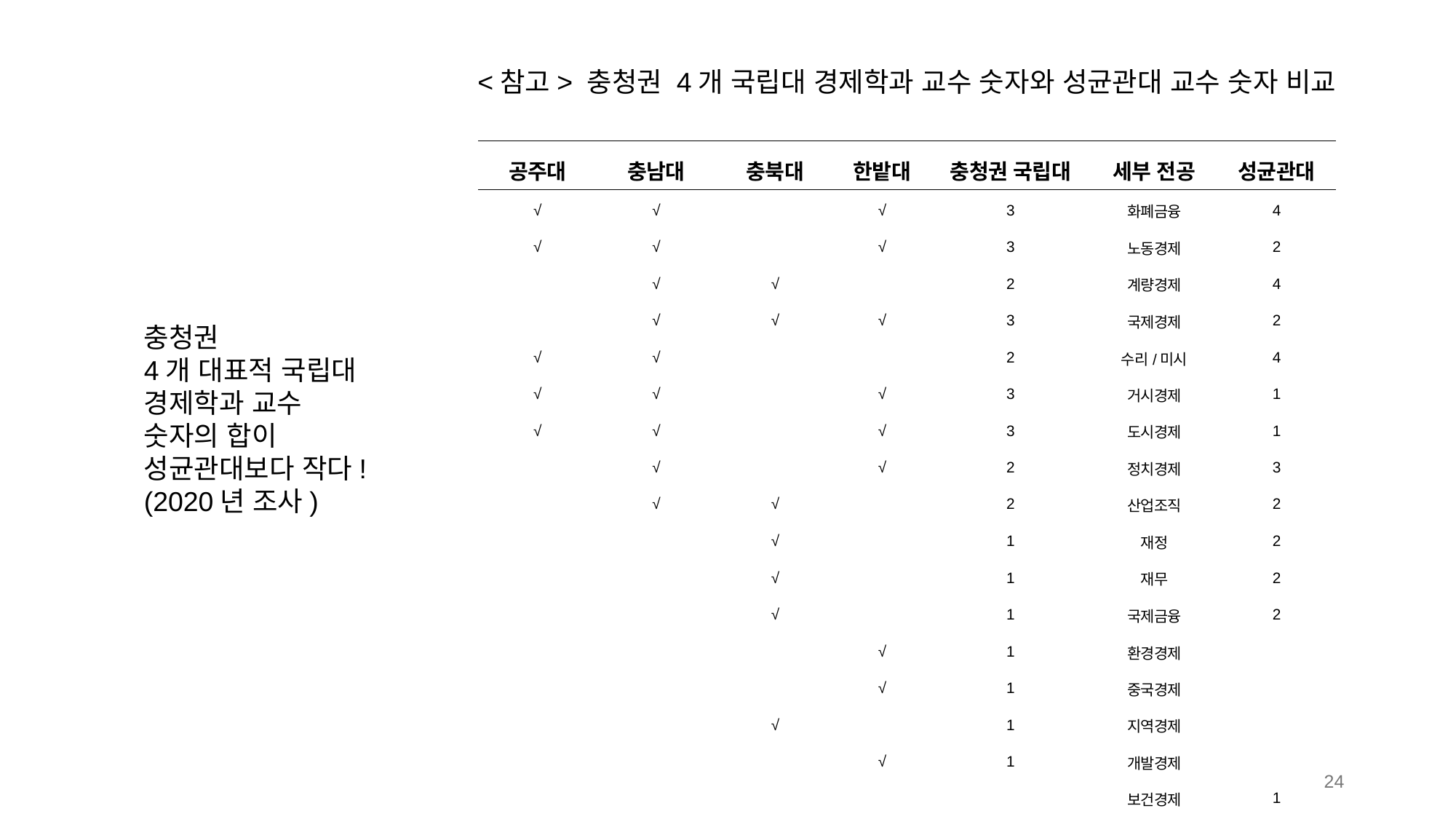

<참고> 충청권 4개 국립대 경제학과 교수 숫자와 성균관대 교수 숫자 비교
| 공주대 | 충남대 | 충북대 | 한밭대 | 충청권 국립대 | 세부 전공 | 성균관대 |
| --- | --- | --- | --- | --- | --- | --- |
| √ | √ |  | √ | 3 | 화폐금융 | 4 |
| √ | √ |  | √ | 3 | 노동경제 | 2 |
|  | √ | √ |  | 2 | 계량경제 | 4 |
|  | √ | √ | √ | 3 | 국제경제 | 2 |
| √ | √ |  |  | 2 | 수리/미시 | 4 |
| √ | √ |  | √ | 3 | 거시경제 | 1 |
| √ | √ |  | √ | 3 | 도시경제 | 1 |
|  | √ |  | √ | 2 | 정치경제 | 3 |
|  | √ | √ |  | 2 | 산업조직 | 2 |
|  |  | √ |  | 1 | 재정 | 2 |
|  |  | √ |  | 1 | 재무 | 2 |
|  |  | √ |  | 1 | 국제금융 | 2 |
|  |  |  | √ | 1 | 환경경제 |  |
|  |  |  | √ | 1 | 중국경제 |  |
|  |  | √ |  | 1 | 지역경제 |  |
|  |  |  | √ | 1 | 개발경제 |  |
|  |  |  |  |  | 보건경제 | 1 |
|  |  |  |  |  | 일반균형 | 1 |
|  |  |  |  |  | 법경제 | 1 |
| 5 | 9 | 7 | 9 | 30 |  | 32 |
| 자료 : 각 대학 홈페이지 및 한국연구재단 연구자정보 |  |  |  |  |  |  |

충청권
4개 대표적 국립대 경제학과 교수 숫자의 합이 성균관대보다 작다!
(2020년 조사)
24